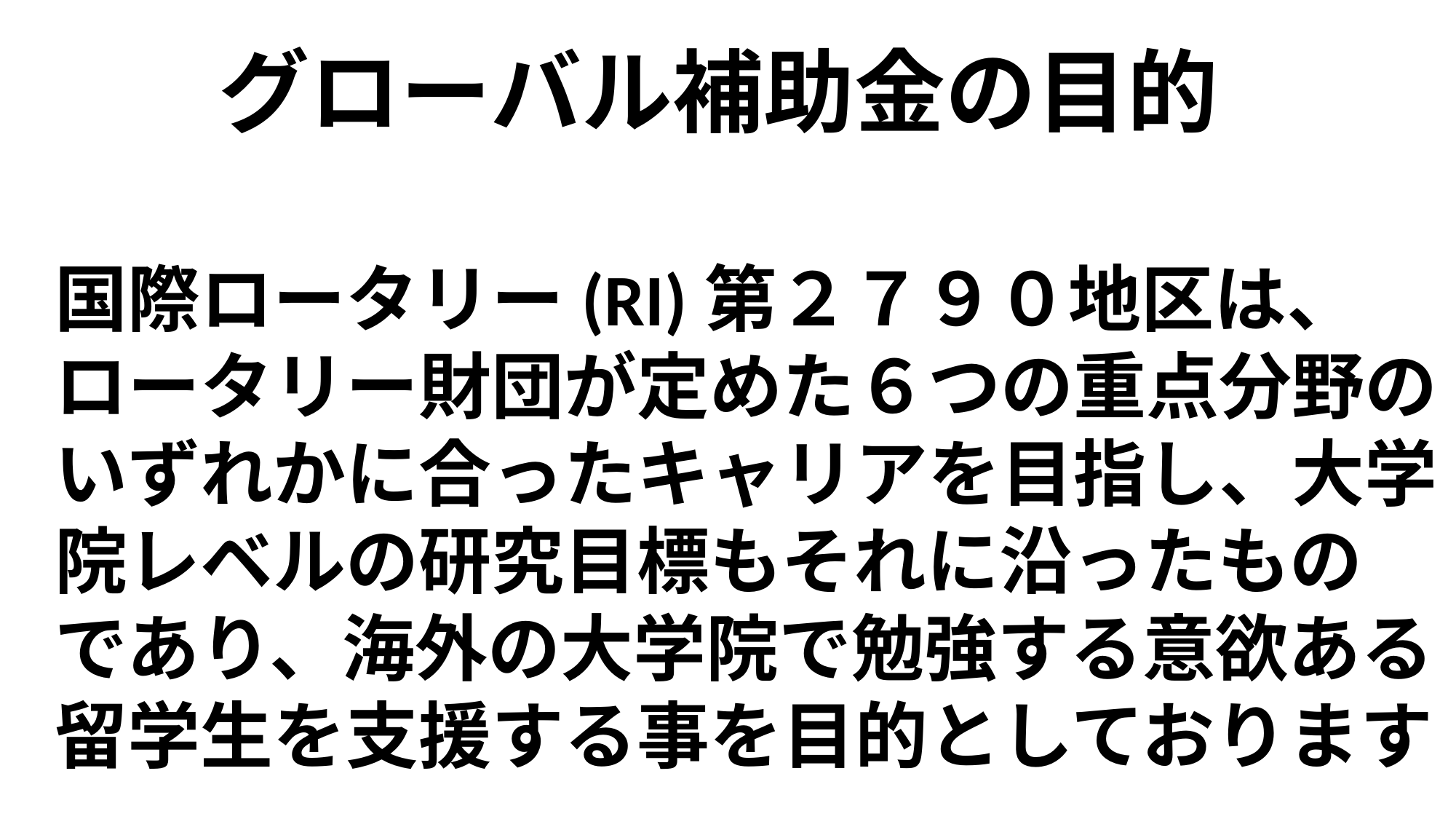

グローバル補助金の目的

国際ロータリー(RI)第２７９０地区は、
ロータリー財団が定めた６つの重点分野の
いずれかに合ったキャリアを目指し、大学
院レベルの研究目標もそれに沿ったもの
であり、海外の大学院で勉強する意欲ある
留学生を支援する事を目的としております